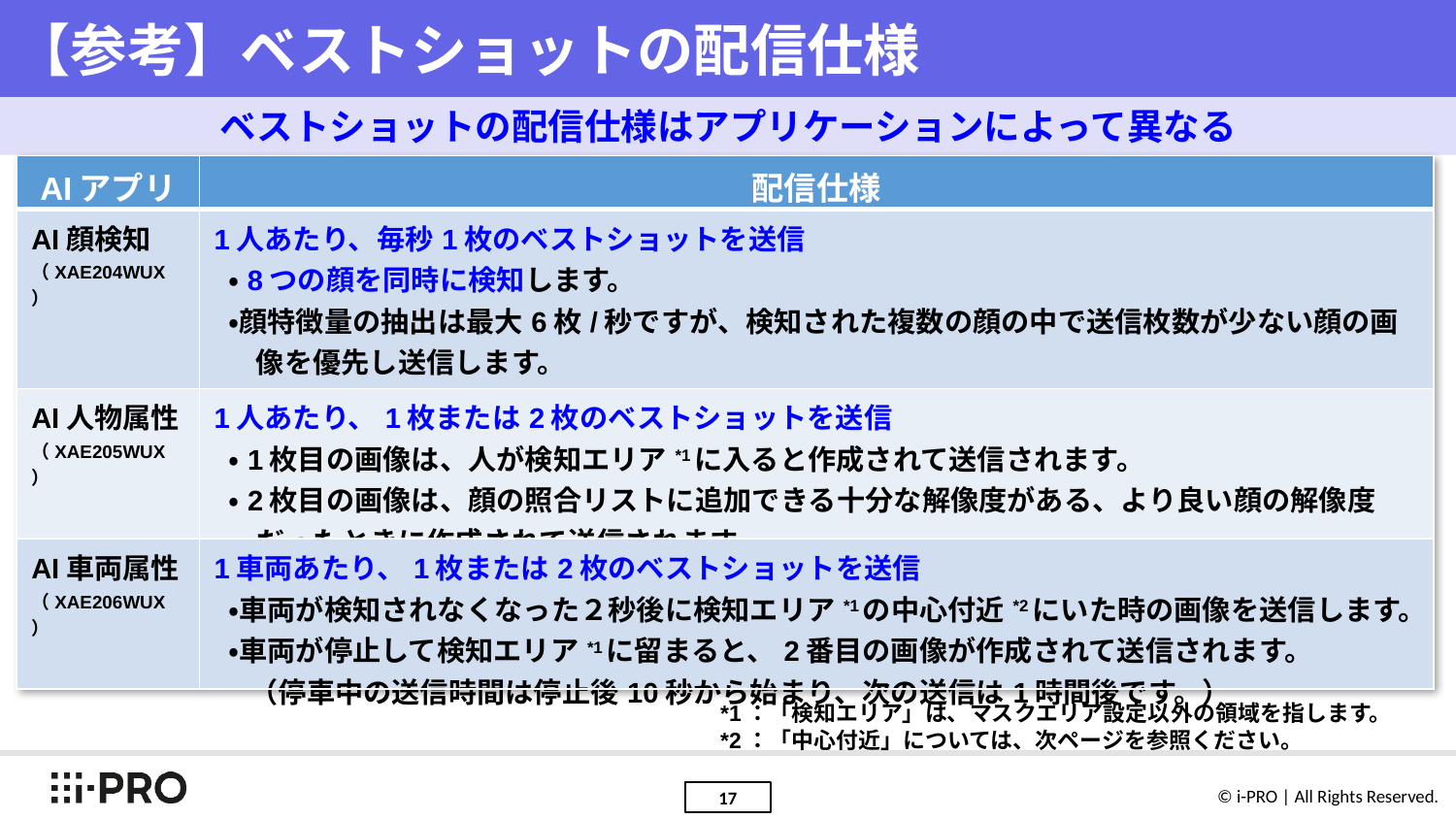

# 【参考】ベストショットの配信仕様
ベストショットの配信仕様はアプリケーションによって異なる
| AIアプリ | 配信仕様 |
| --- | --- |
| AI顔検知 （XAE204WUX） | 1人あたり、毎秒1枚のベストショットを送信 ・8つの顔を同時に検知します。 ・顔特徴量の抽出は最大6枚/秒ですが、検知された複数の顔の中で送信枚数が少ない顔の画像を優先し送信します。 　　⇒画角内の検知顔を可能な限り網羅させる意図があります。 |
| AI人物属性 （XAE205WUX） | 1人あたり、1枚または2枚のベストショットを送信 ・1枚目の画像は、人が検知エリア\*1に入ると作成されて送信されます。 ・2枚目の画像は、顔の照合リストに追加できる十分な解像度がある、より良い顔の解像度だったときに作成されて送信されます。 |
| AI車両属性 （XAE206WUX） | 1車両あたり、1枚または2枚のベストショットを送信 ・車両が検知されなくなった２秒後に検知エリア\*1の中心付近\*2にいた時の画像を送信します。 ・車両が停止して検知エリア\*1に留まると、2番目の画像が作成されて送信されます。 （停車中の送信時間は停止後10秒から始まり、次の送信は1時間後です。） |
*1：「検知エリア」は、マスクエリア設定以外の領域を指します。
*2：「中心付近」については、次ページを参照ください。